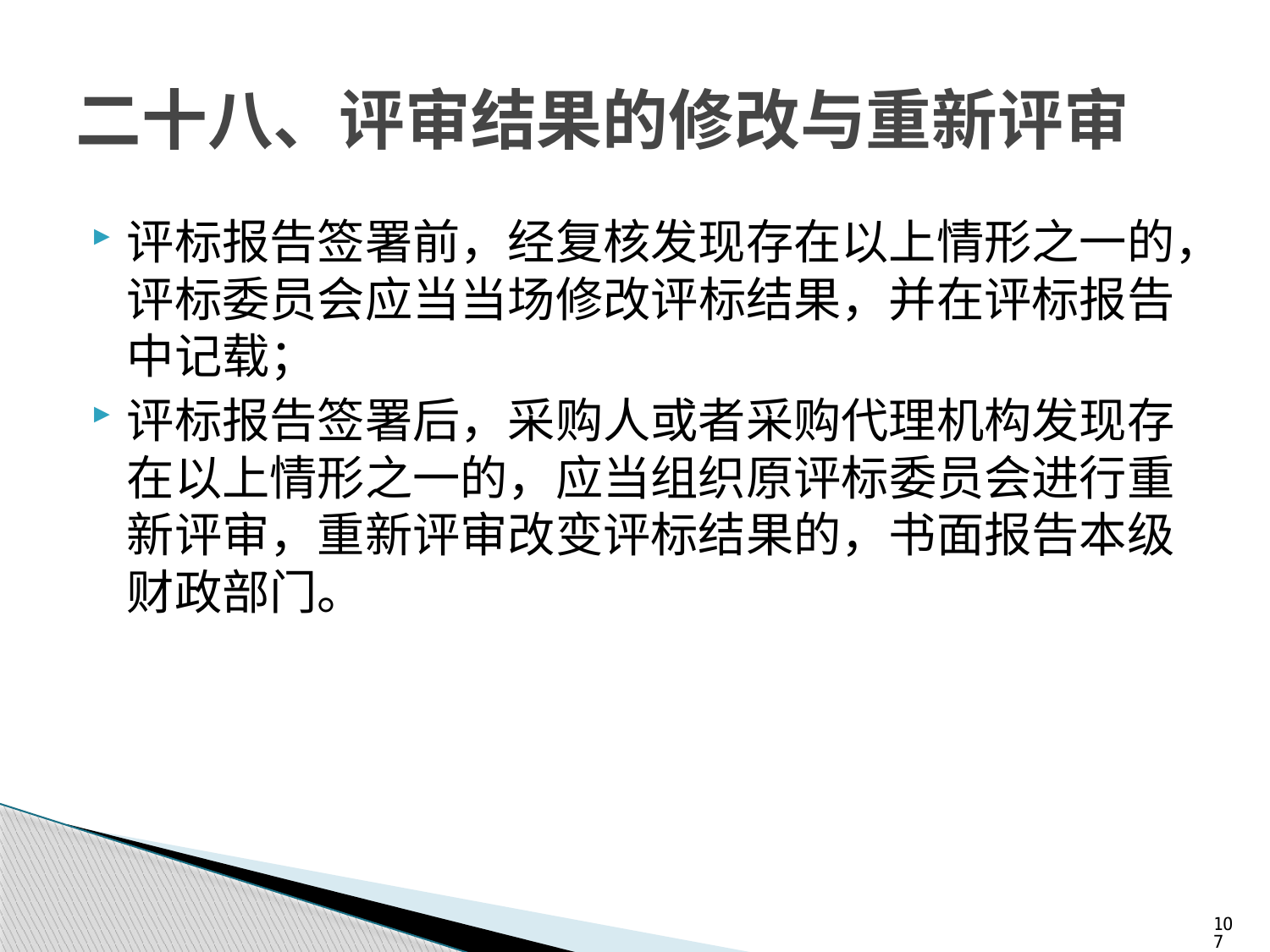

# 二十八、评审结果的修改与重新评审
评标报告签署前，经复核发现存在以上情形之一的，评标委员会应当当场修改评标结果，并在评标报告中记载；
评标报告签署后，采购人或者采购代理机构发现存在以上情形之一的，应当组织原评标委员会进行重新评审，重新评审改变评标结果的，书面报告本级财政部门。

107